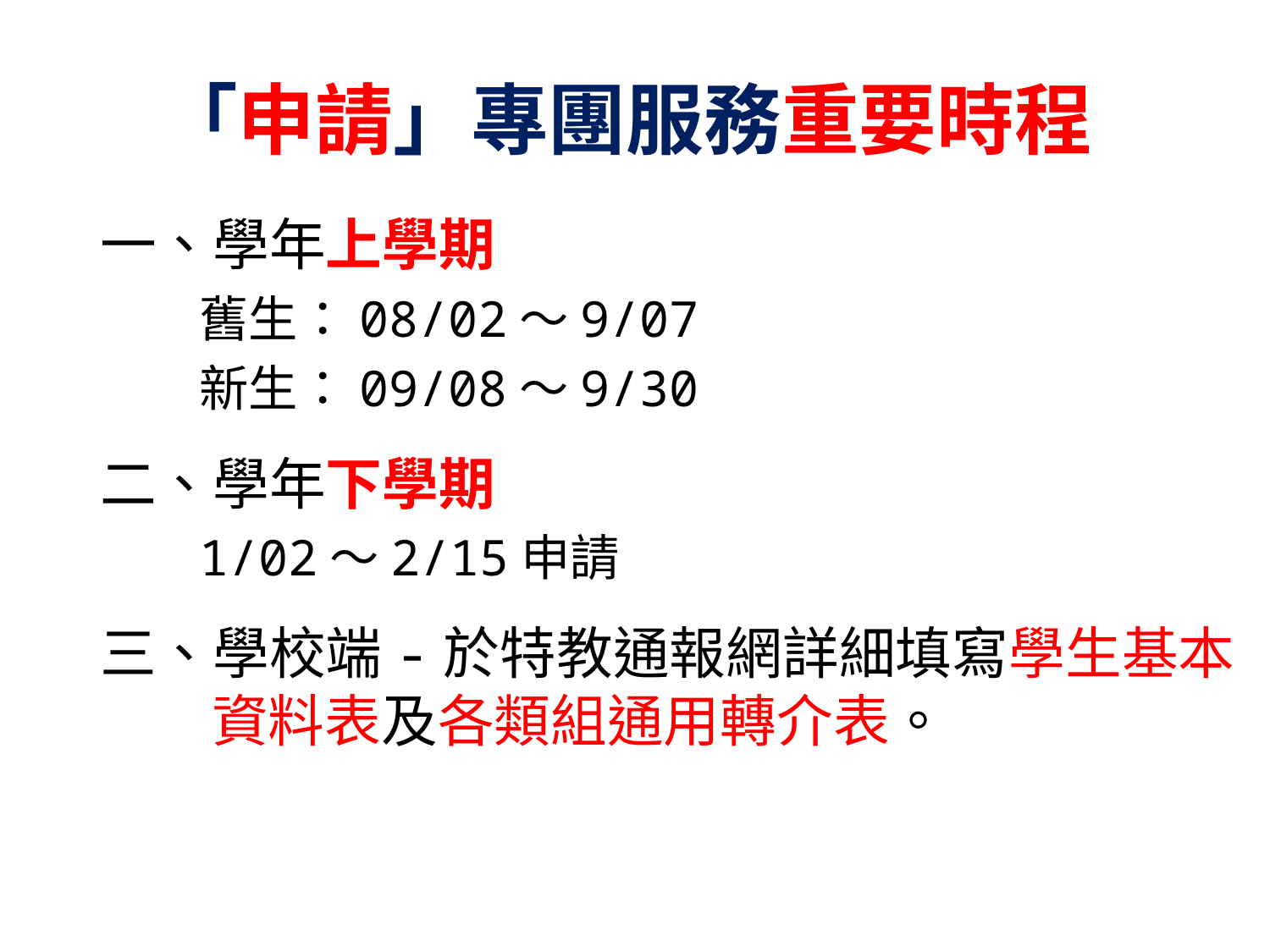

# 「申請」專團服務重要時程
一、學年上學期
舊生：08/02～9/07
新生：09/08～9/30
二、學年下學期
1/02～2/15申請
三、學校端-於特教通報網詳細填寫學生基本資料表及各類組通用轉介表。